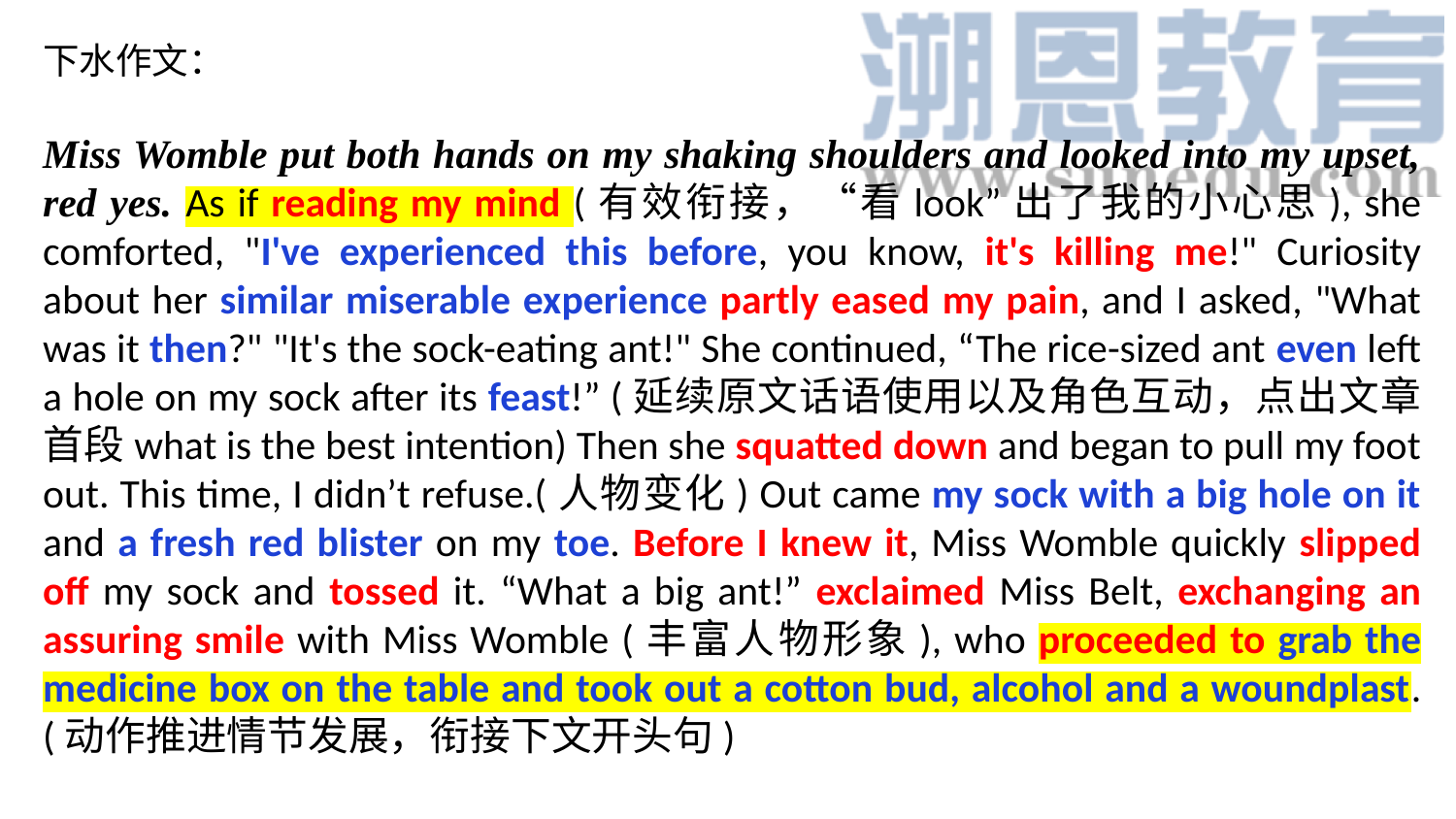

下水作文：
Miss Womble put both hands on my shaking shoulders and looked into my upset, red yes. As if reading my mind (有效衔接，“看look”出了我的小心思), she comforted, "I've experienced this before, you know, it's killing me!" Curiosity about her similar miserable experience partly eased my pain, and I asked, "What was it then?" "It's the sock-eating ant!" She continued, “The rice-sized ant even left a hole on my sock after its feast!” (延续原文话语使用以及角色互动，点出文章首段what is the best intention) Then she squatted down and began to pull my foot out. This time, I didn’t refuse.(人物变化) Out came my sock with a big hole on it and a fresh red blister on my toe. Before I knew it, Miss Womble quickly slipped off my sock and tossed it. “What a big ant!” exclaimed Miss Belt, exchanging an assuring smile with Miss Womble (丰富人物形象), who proceeded to grab the medicine box on the table and took out a cotton bud, alcohol and a woundplast.(动作推进情节发展，衔接下文开头句)